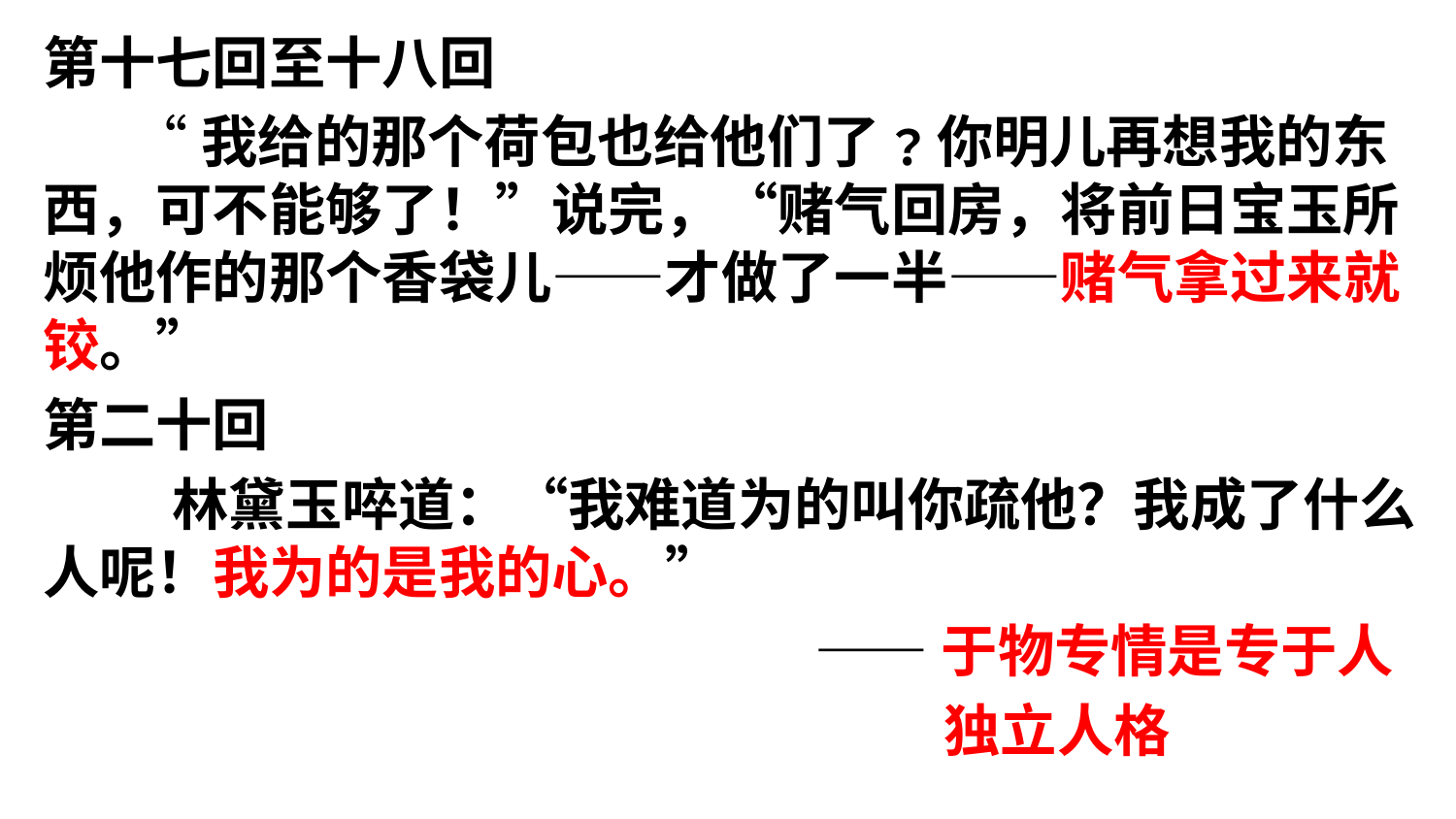

第十七回至十八回
       “我给的那个荷包也给他们了﹖你明儿再想我的东西，可不能够了！”说完，“赌气回房，将前日宝玉所烦他作的那个香袋儿——才做了一半——赌气拿过来就铰。”
第二十回
         林黛玉啐道：“我难道为的叫你疏他？我成了什么人呢！我为的是我的心。”
                                                            ——于物专情是专于人
                                                                     独立人格